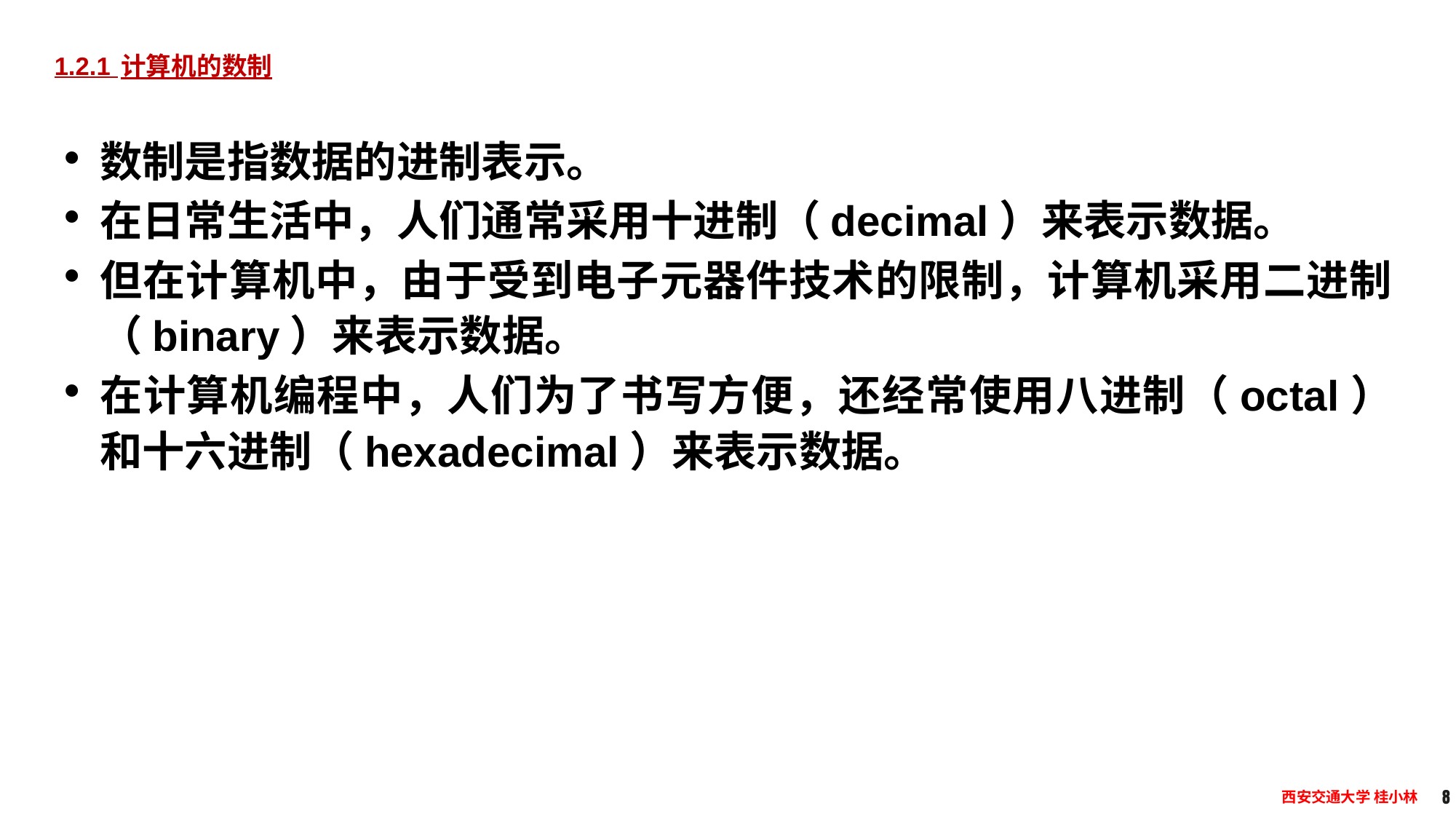

# 1.2.1 计算机的数制
数制是指数据的进制表示。
在日常生活中，人们通常采用十进制（decimal）来表示数据。
但在计算机中，由于受到电子元器件技术的限制，计算机采用二进制（binary）来表示数据。
在计算机编程中，人们为了书写方便，还经常使用八进制（octal）和十六进制（hexadecimal）来表示数据。